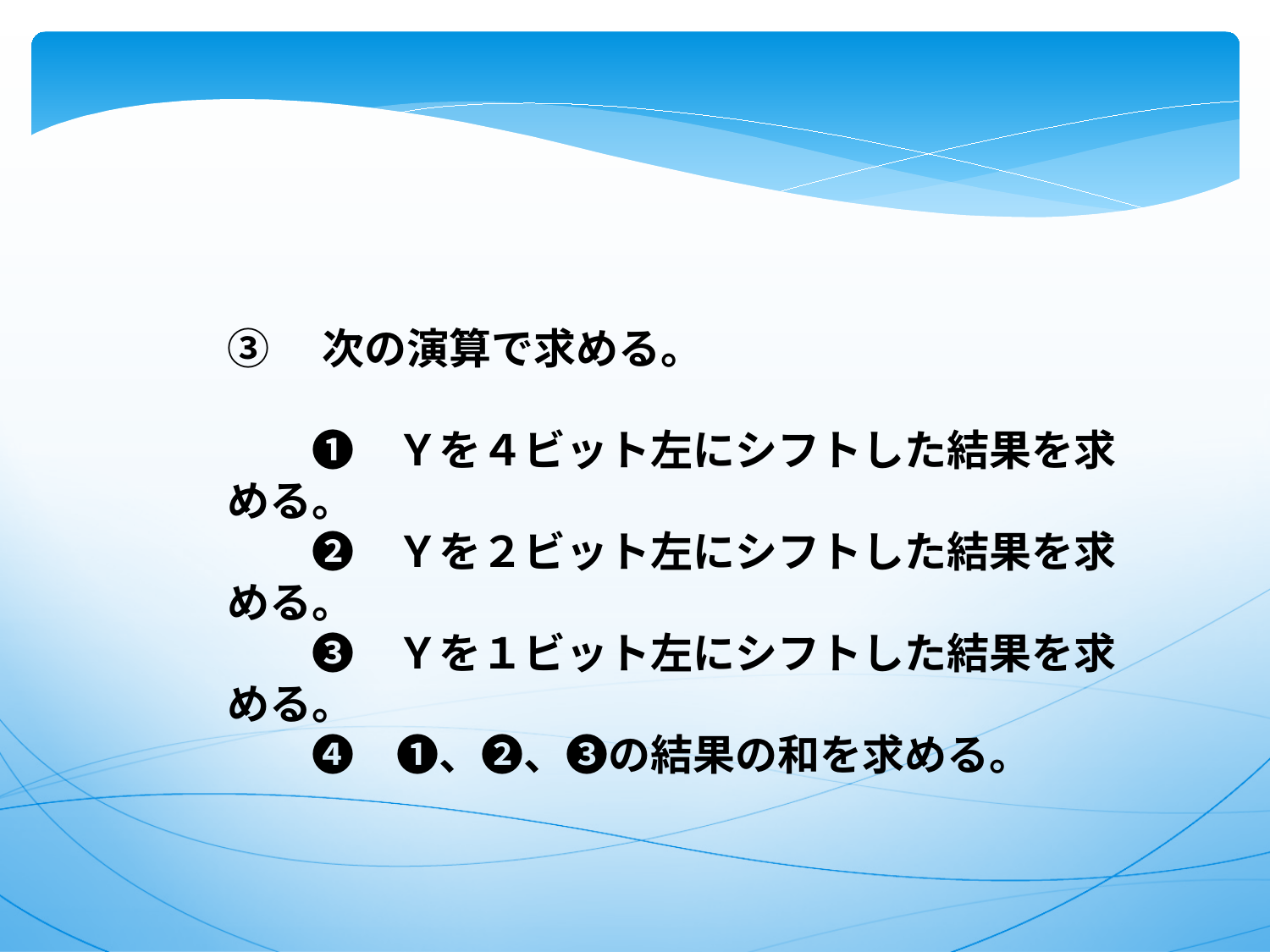

③　次の演算で求める。

　　❶　Ｙを４ビット左にシフトした結果を求める。
　　❷　Ｙを２ビット左にシフトした結果を求める。
　　❸　Ｙを１ビット左にシフトした結果を求める。
　　❹　❶、❷、❸の結果の和を求める。